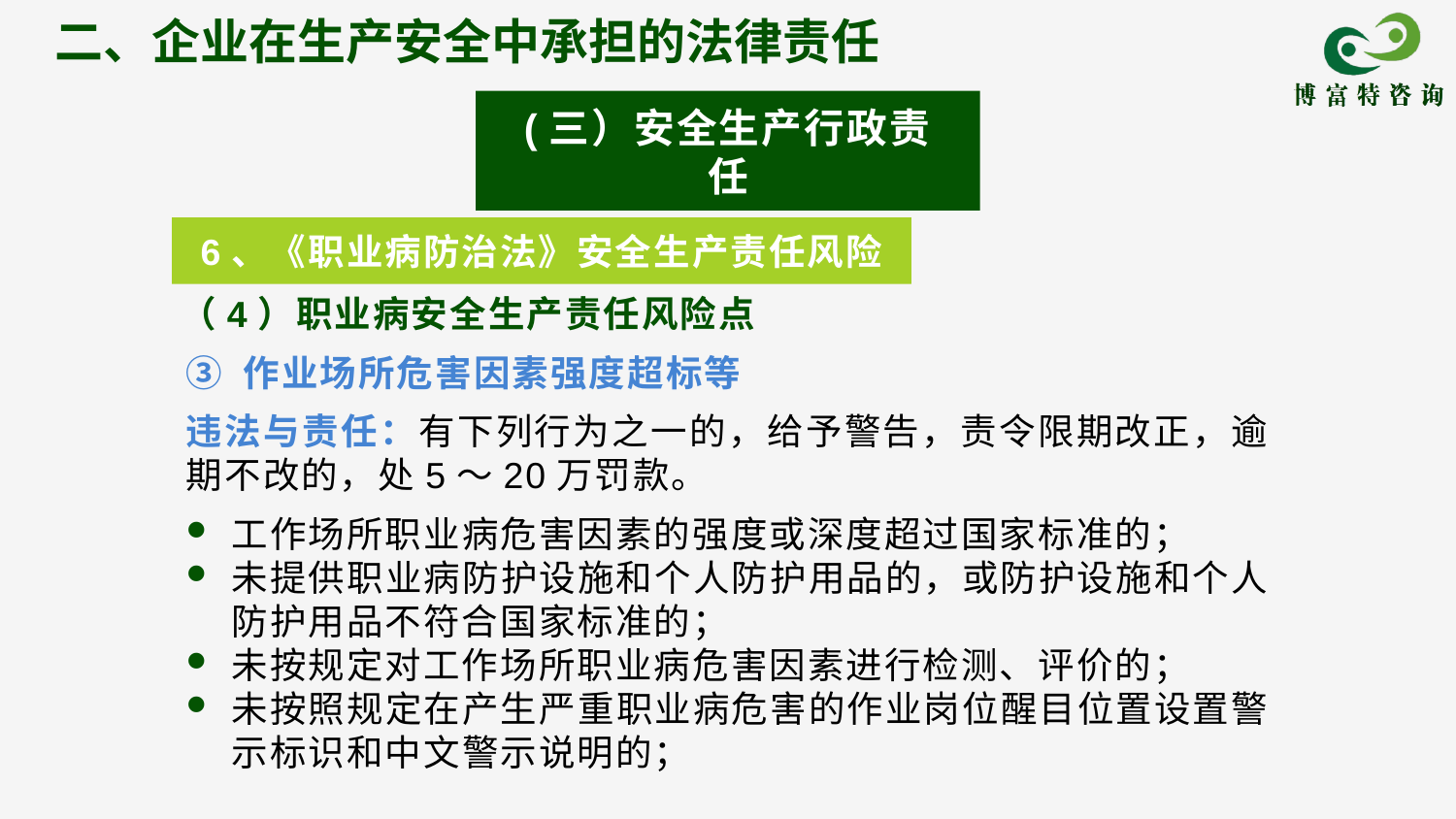

二、企业在生产安全中承担的法律责任
(三）安全生产行政责任
6、《职业病防治法》安全生产责任风险
（4）职业病安全生产责任风险点
③ 作业场所危害因素强度超标等
违法与责任：有下列行为之一的，给予警告，责令限期改正，逾期不改的，处5～20万罚款。
工作场所职业病危害因素的强度或深度超过国家标准的；
未提供职业病防护设施和个人防护用品的，或防护设施和个人防护用品不符合国家标准的；
未按规定对工作场所职业病危害因素进行检测、评价的；
未按照规定在产生严重职业病危害的作业岗位醒目位置设置警示标识和中文警示说明的；